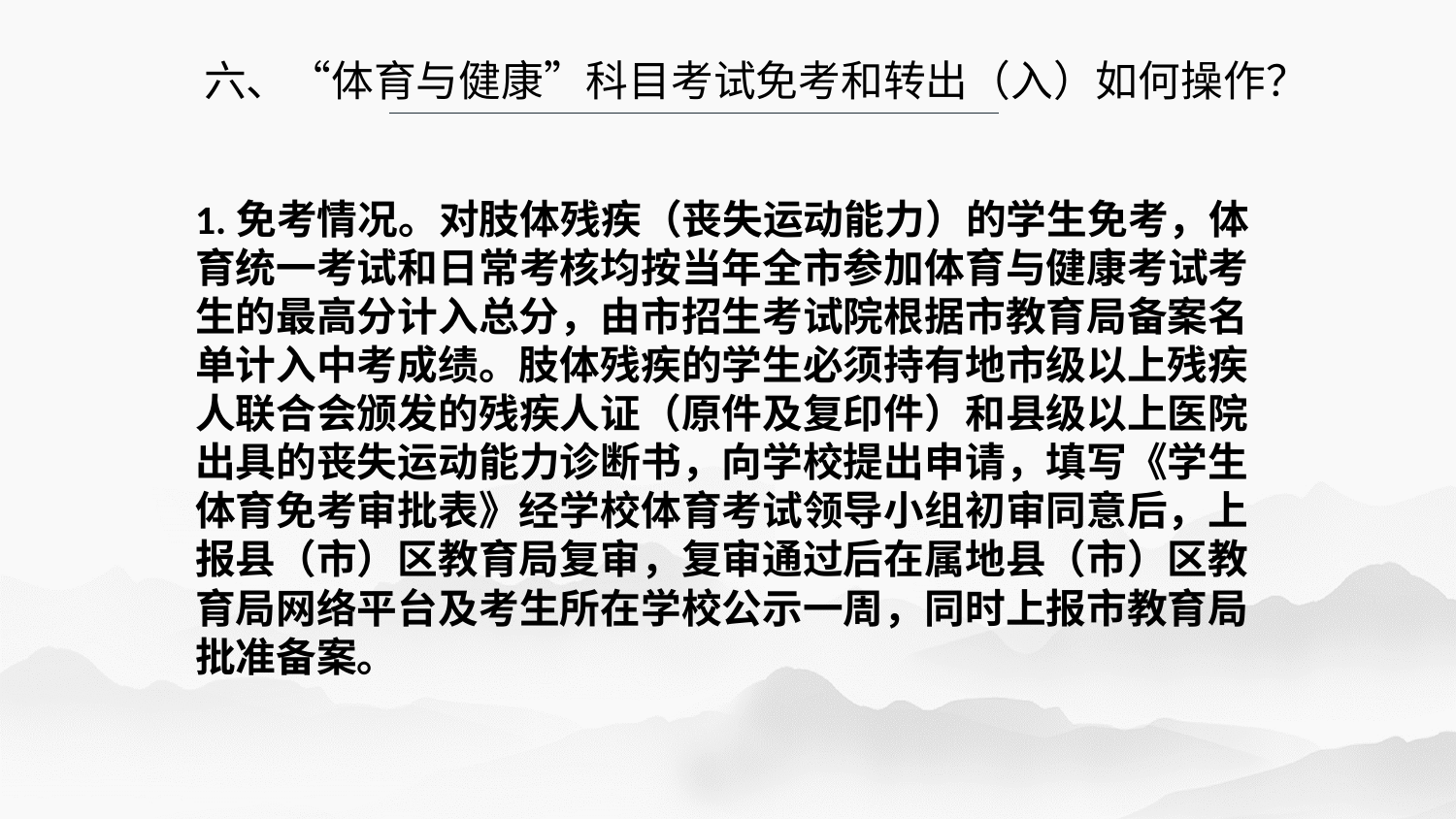

六、“体育与健康”科目考试免考和转出（入）如何操作？
1.免考情况。对肢体残疾（丧失运动能力）的学生免考，体育统一考试和日常考核均按当年全市参加体育与健康考试考生的最高分计入总分，由市招生考试院根据市教育局备案名单计入中考成绩。肢体残疾的学生必须持有地市级以上残疾人联合会颁发的残疾人证（原件及复印件）和县级以上医院出具的丧失运动能力诊断书，向学校提出申请，填写《学生体育免考审批表》经学校体育考试领导小组初审同意后，上报县（市）区教育局复审，复审通过后在属地县（市）区教育局网络平台及考生所在学校公示一周，同时上报市教育局批准备案。